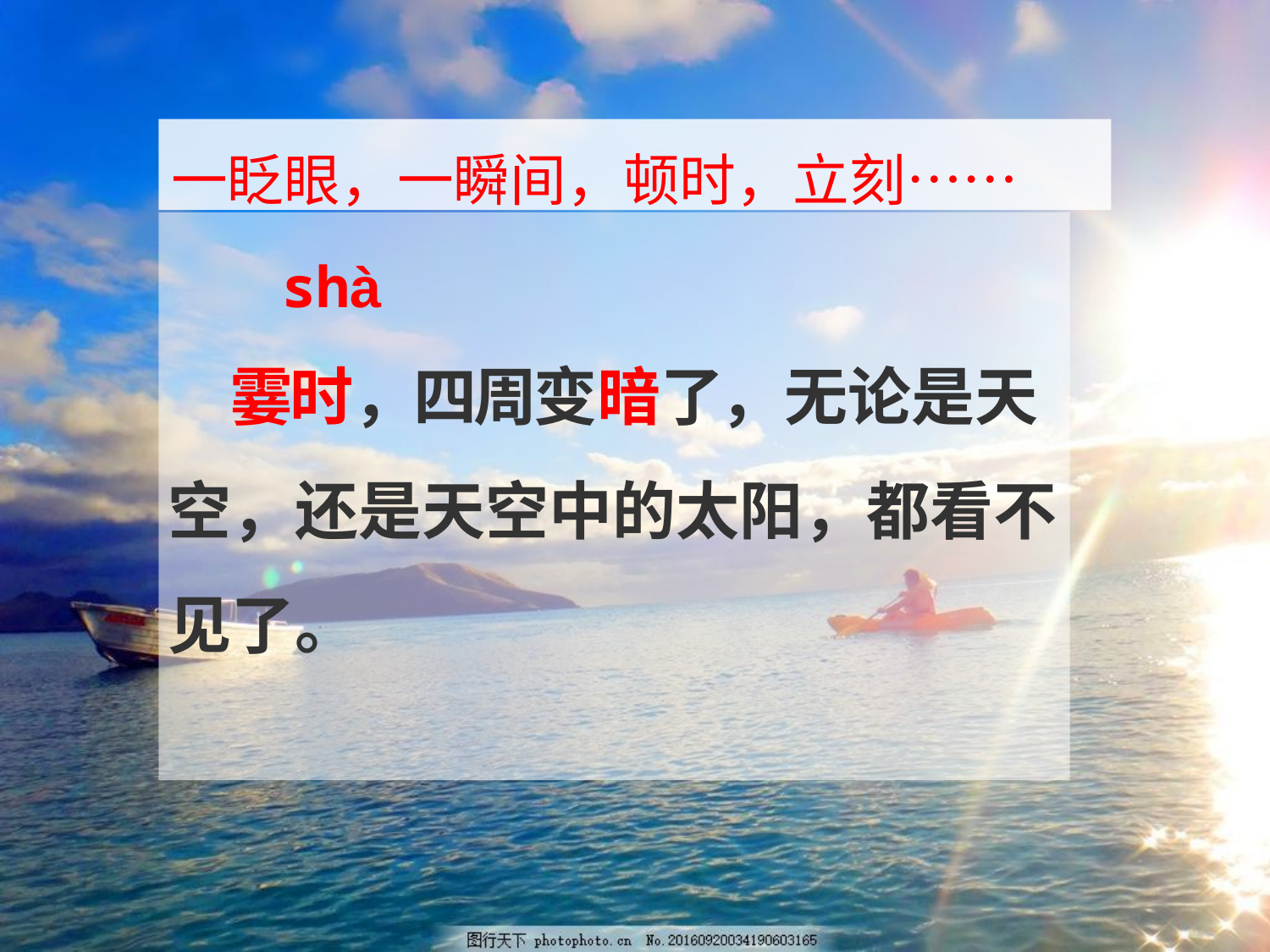

一眨眼，一瞬间，顿时，立刻……

    shà
    霎时，四周变暗了，无论是天空，还是天空中的太阳，都看不见了。